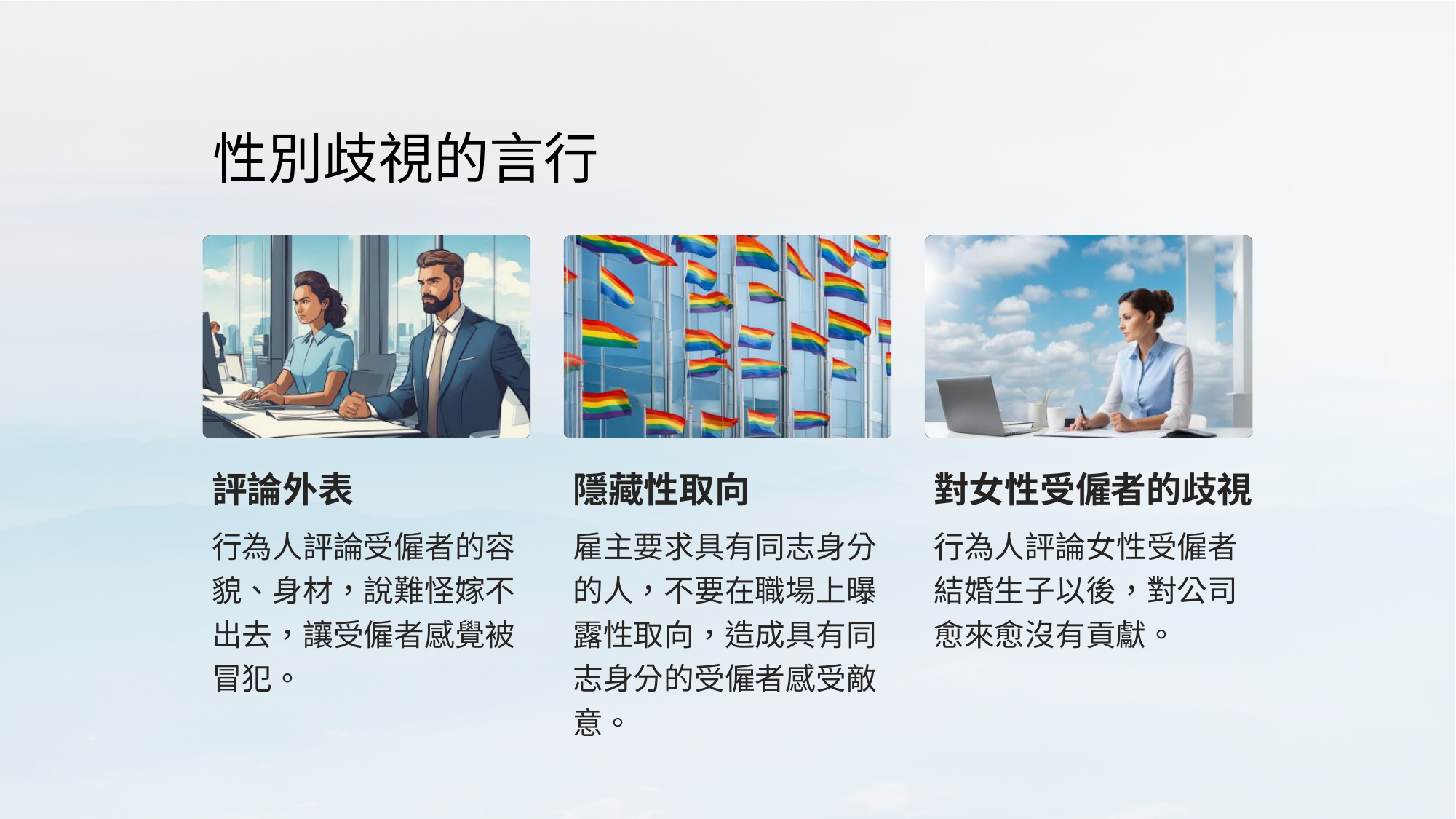

# 性別歧視的言行

評論外表
行為人評論受僱者的容 貌、身材，說難怪嫁不 出去，讓受僱者感覺被 冒犯。
隱藏性取向
雇主要求具有同志身分 的人，不要在職場上曝 露性取向，造成具有同 志身分的受僱者感受敵 意。
對女性受僱者的歧視
行為人評論女性受僱者 結婚生子以後，對公司 愈來愈沒有貢獻。